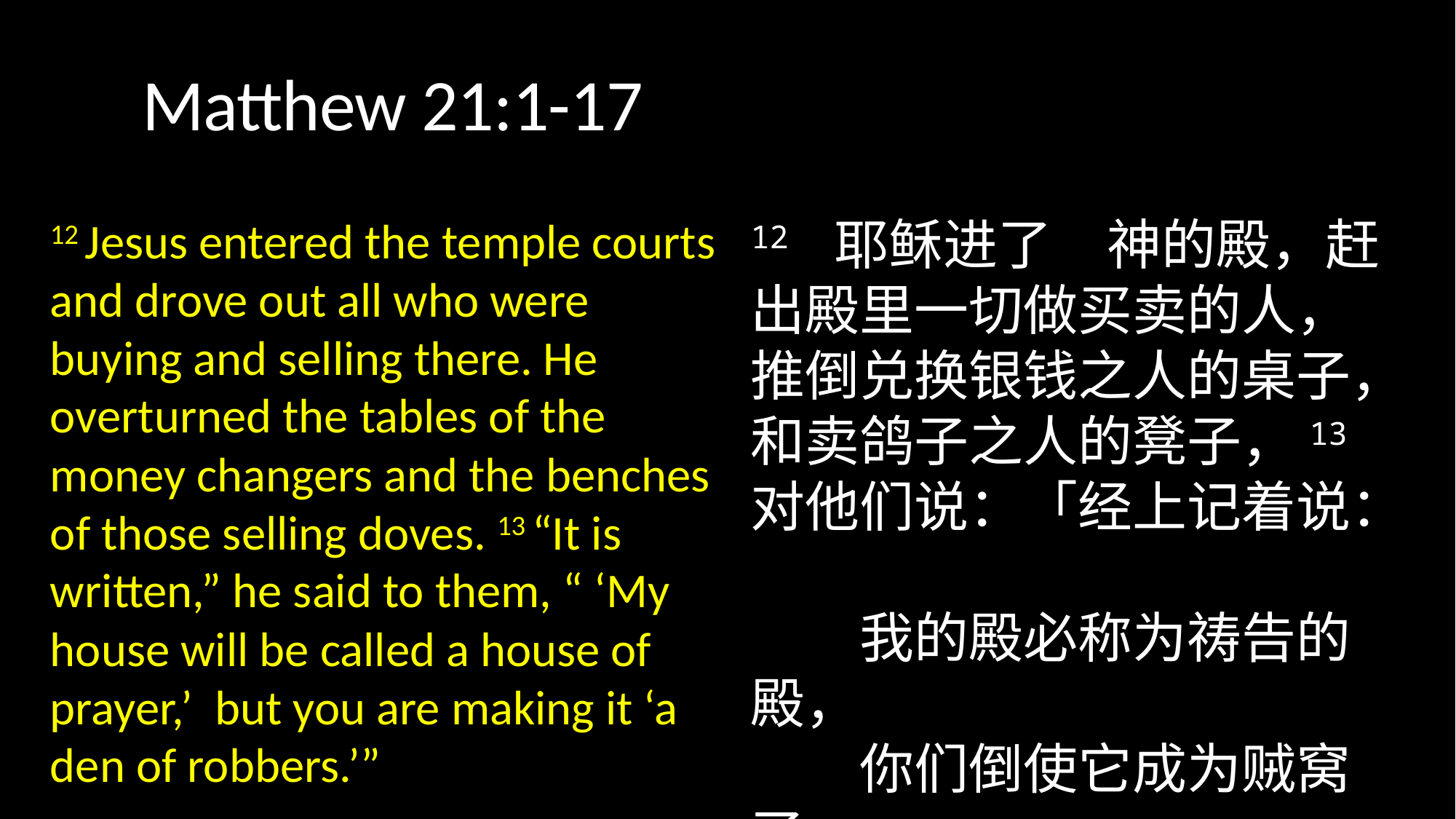

# Matthew 21:1-17
12 Jesus entered the temple courts and drove out all who were buying and selling there. He overturned the tables of the money changers and the benches of those selling doves. 13 “It is written,” he said to them, “ ‘My house will be called a house of prayer,’  but you are making it ‘a den of robbers.’”
12 耶稣进了　神的殿，赶出殿里一切做买卖的人，推倒兑换银钱之人的桌子，和卖鸽子之人的凳子，13 对他们说：「经上记着说：
	我的殿必称为祷告的殿，
	你们倒使它成为贼窝了。」